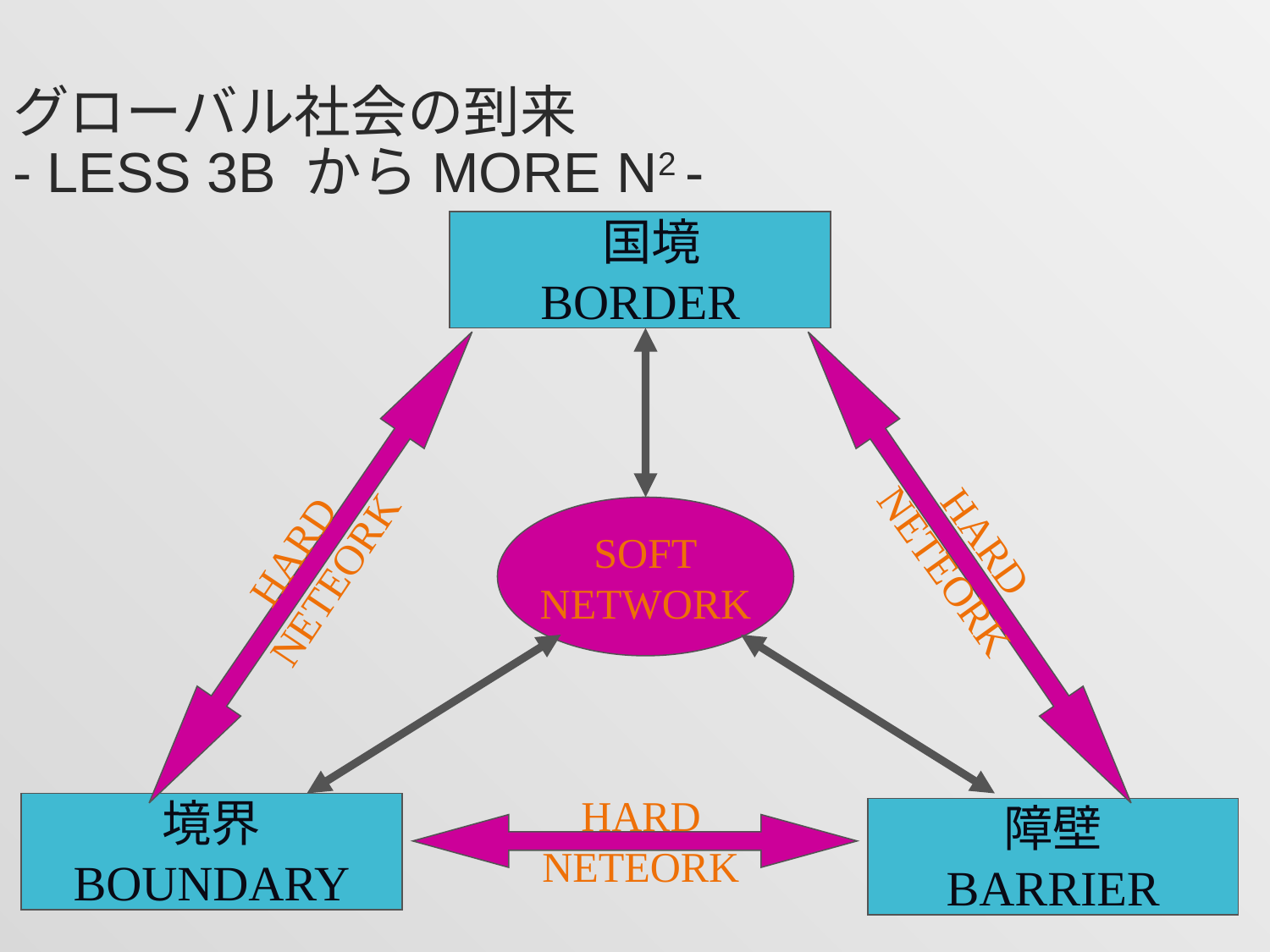

グローバル社会の到来
- Less 3B からMore N2 -
 国境
BORDER

SOFT
NETWORK
HARD
NETEORK
HARD
NETEORK

HARD
NETEORK
境界
BOUNDARY
障壁
BARRIER